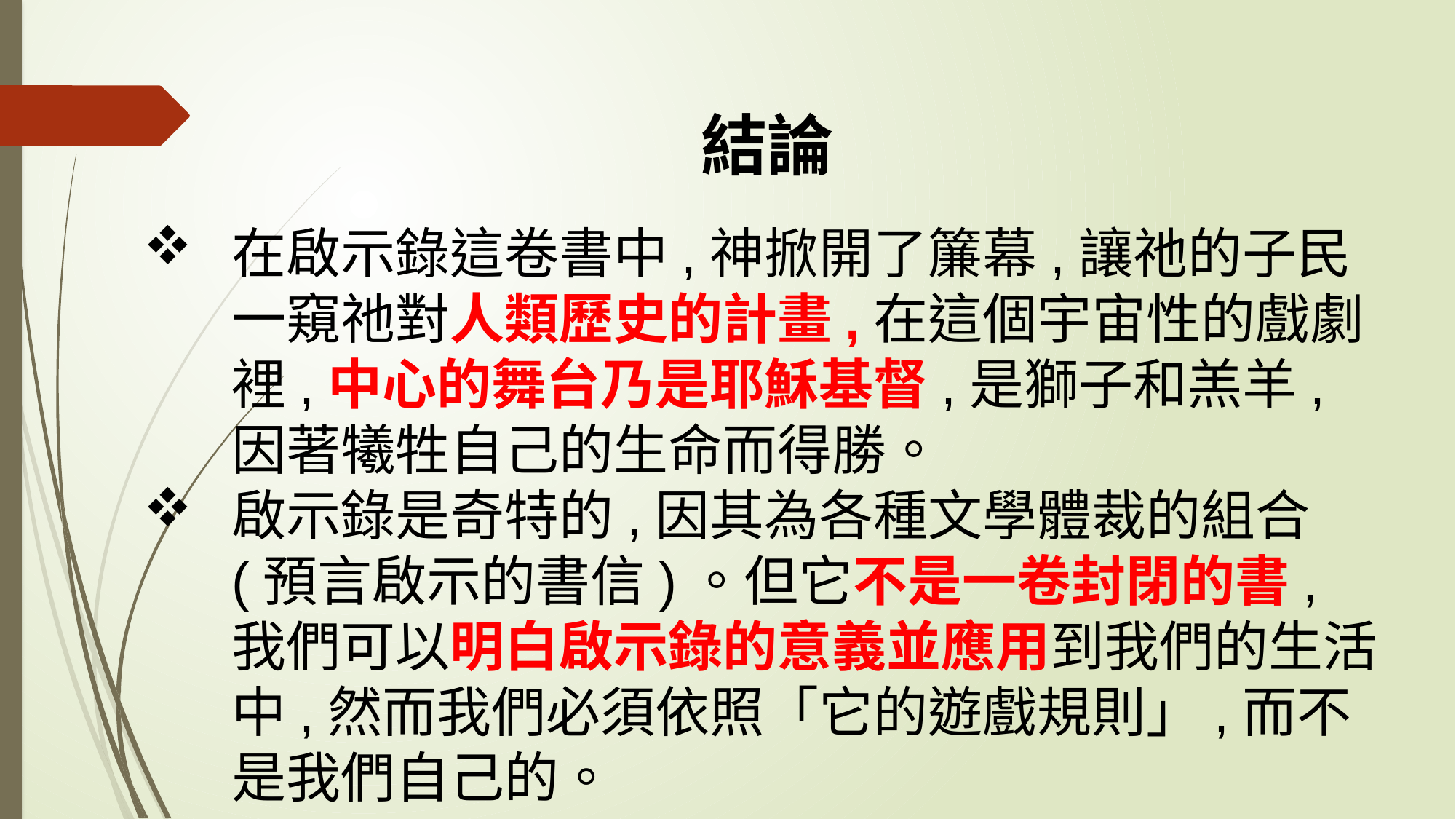

結論
在啟示錄這卷書中,神掀開了簾幕,讓祂的子民一窺祂對人類歷史的計畫,在這個宇宙性的戲劇裡,中心的舞台乃是耶穌基督,是獅子和羔羊,因著犧牲自己的生命而得勝。
啟示錄是奇特的,因其為各種文學體裁的組合(預言啟示的書信)。但它不是一卷封閉的書,我們可以明白啟示錄的意義並應用到我們的生活中,然而我們必須依照「它的遊戲規則」,而不是我們自己的。